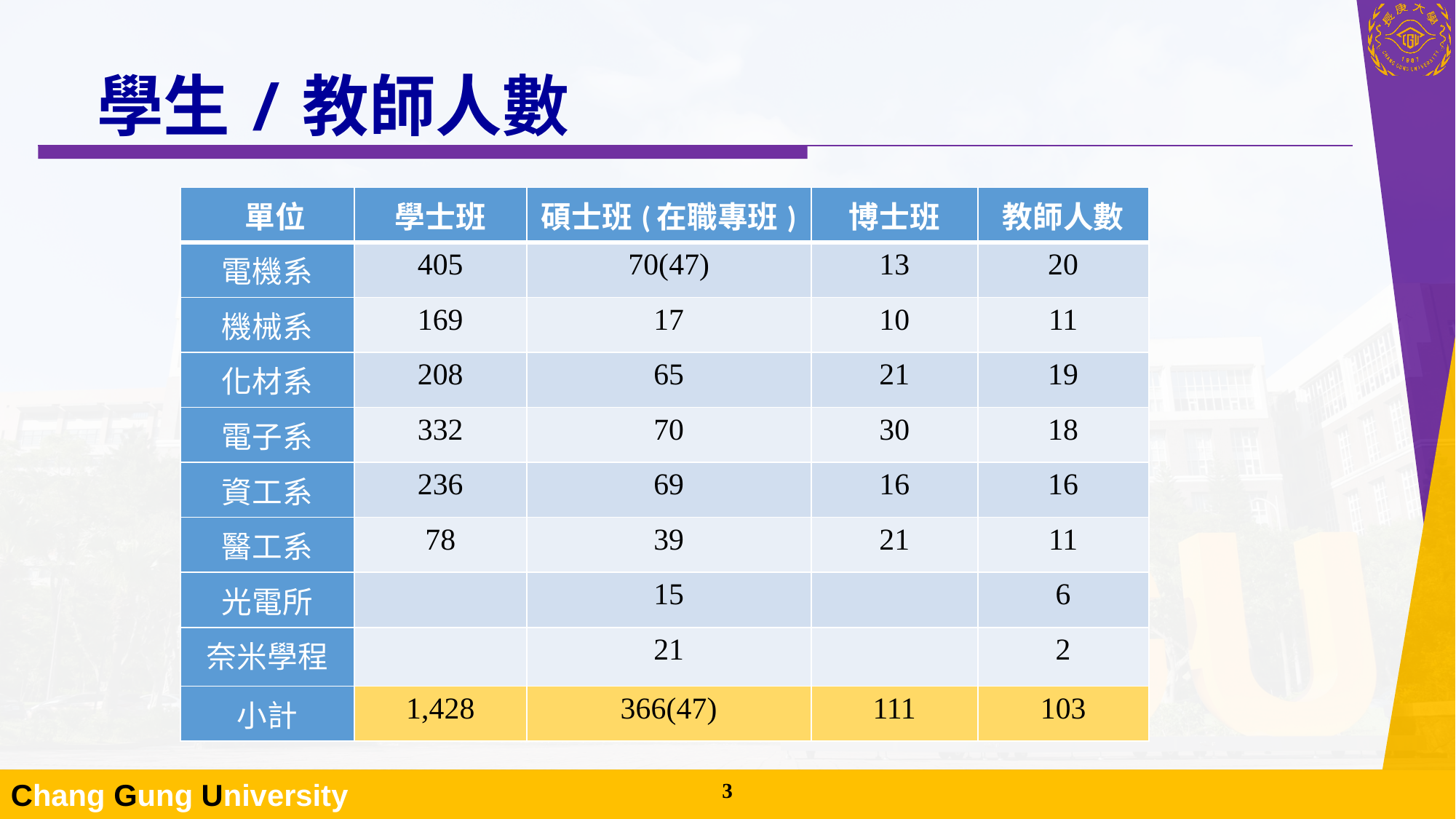

# 學生/教師人數
| 單位 | 學士班 | 碩士班(在職專班) | 博士班 | 教師人數 |
| --- | --- | --- | --- | --- |
| 電機系 | 405 | 70(47) | 13 | 20 |
| 機械系 | 169 | 17 | 10 | 11 |
| 化材系 | 208 | 65 | 21 | 19 |
| 電子系 | 332 | 70 | 30 | 18 |
| 資工系 | 236 | 69 | 16 | 16 |
| 醫工系 | 78 | 39 | 21 | 11 |
| 光電所 |  | 15 |  | 6 |
| 奈米學程 |  | 21 |  | 2 |
| 小計 | 1,428 | 366(47) | 111 | 103 |
3